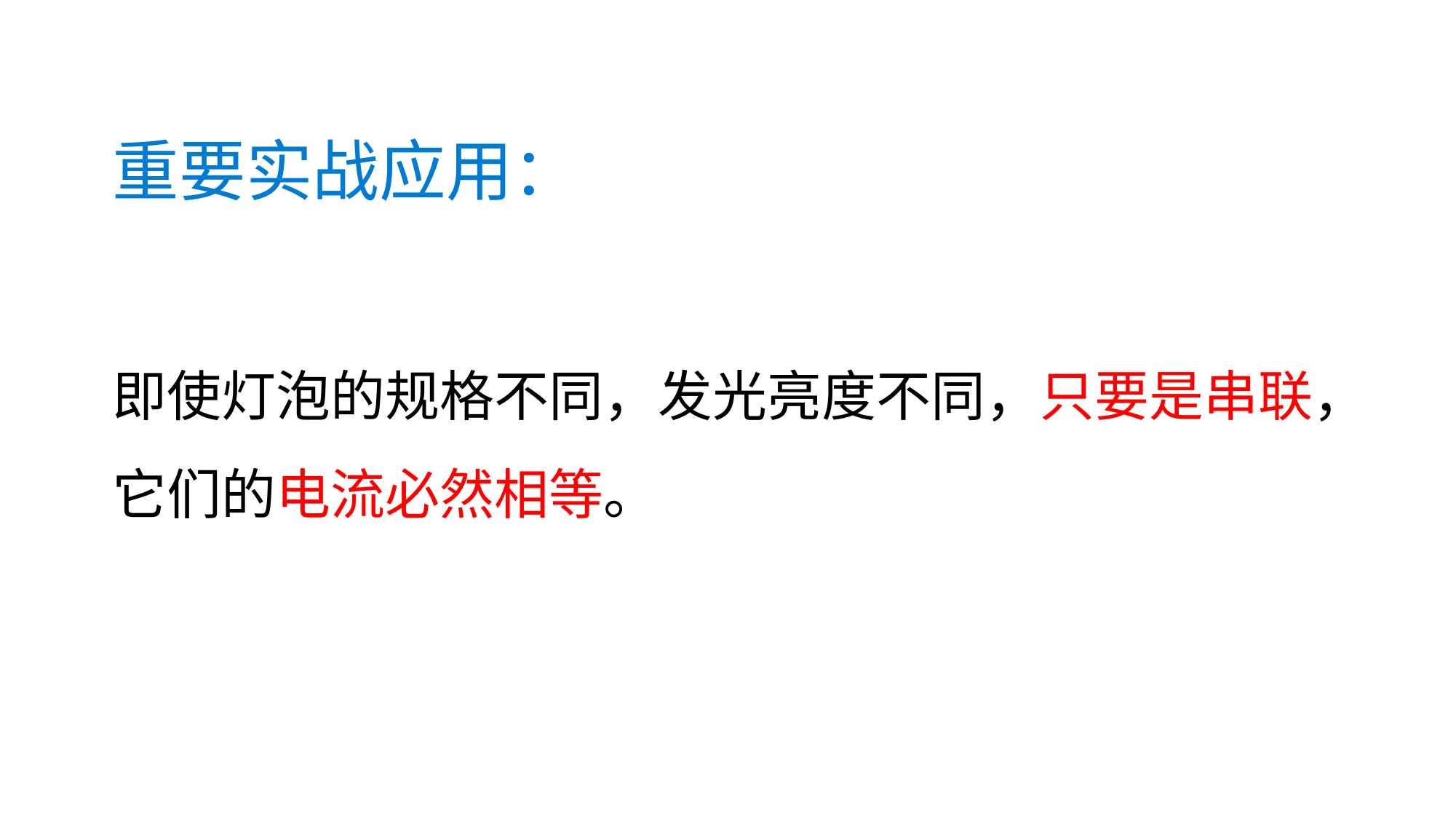

重要实战应用：

即使灯泡的规格不同，发光亮度不同，只要是串联，它们的电流必然相等。